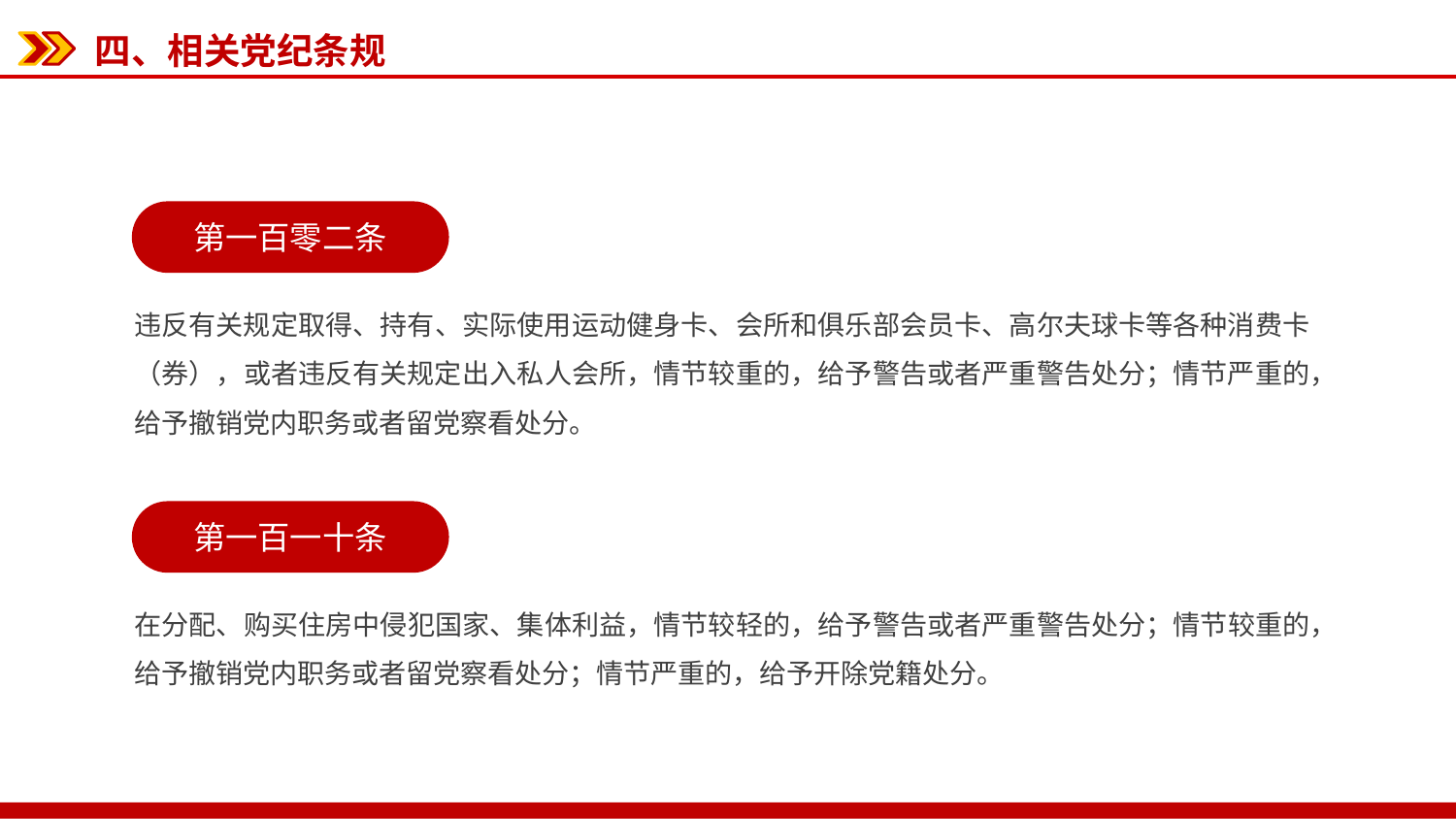

# 四、相关党纪条规

第一百零二条
违反有关规定取得、持有、实际使用运动健身卡、会所和俱乐部会员卡、高尔夫球卡等各种消费卡（券），或者违反有关规定出入私人会所，情节较重的，给予警告或者严重警告处分；情节严重的，给予撤销党内职务或者留党察看处分。
第一百一十条
在分配、购买住房中侵犯国家、集体利益，情节较轻的，给予警告或者严重警告处分；情节较重的，给予撤销党内职务或者留党察看处分；情节严重的，给予开除党籍处分。